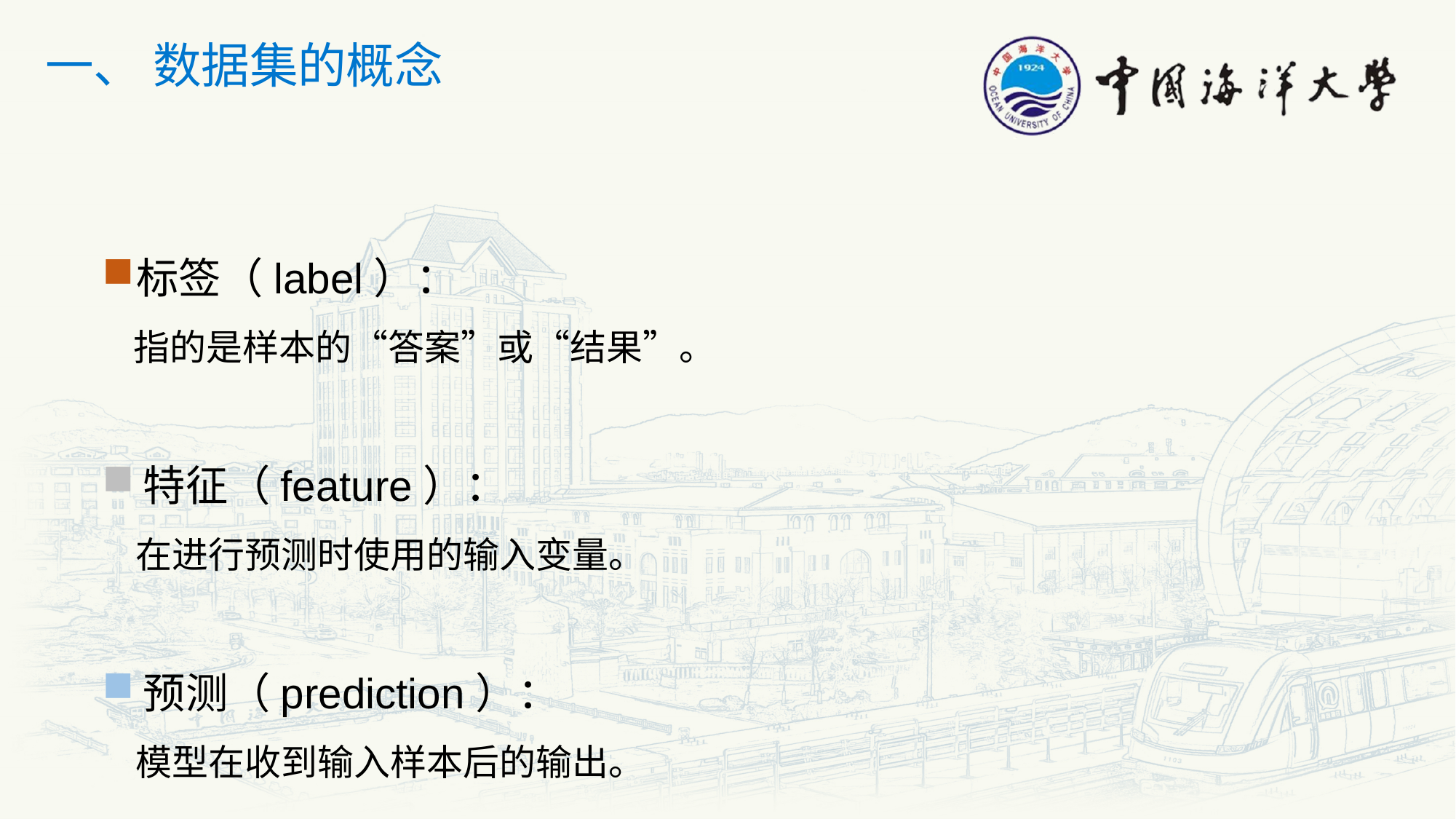

一、 数据集的概念
标签（label）：
    指的是样本的“答案”或“结果”。

特征（feature）：
   在进行预测时使用的输入变量。

预测（prediction）：
   模型在收到输入样本后的输出。